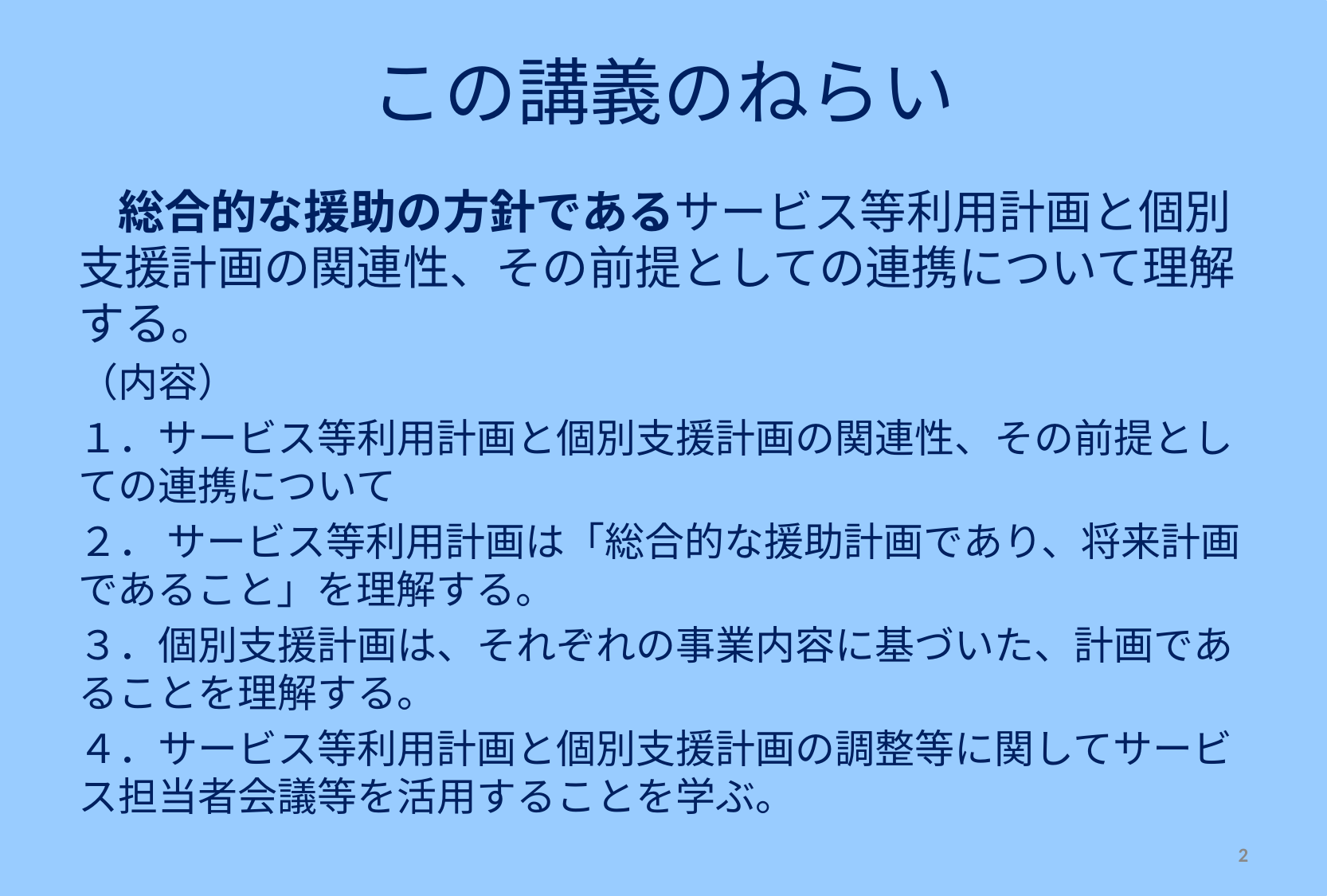

# この講義のねらい

　総合的な援助の方針であるサービス等利用計画と個別支援計画の関連性、その前提としての連携について理解する。
（内容）
１．サービス等利用計画と個別支援計画の関連性、その前提としての連携について
２． サービス等利用計画は「総合的な援助計画であり、将来計画であること」を理解する。
３．個別支援計画は、それぞれの事業内容に基づいた、計画であることを理解する。
４．サービス等利用計画と個別支援計画の調整等に関してサービス担当者会議等を活用することを学ぶ。
2